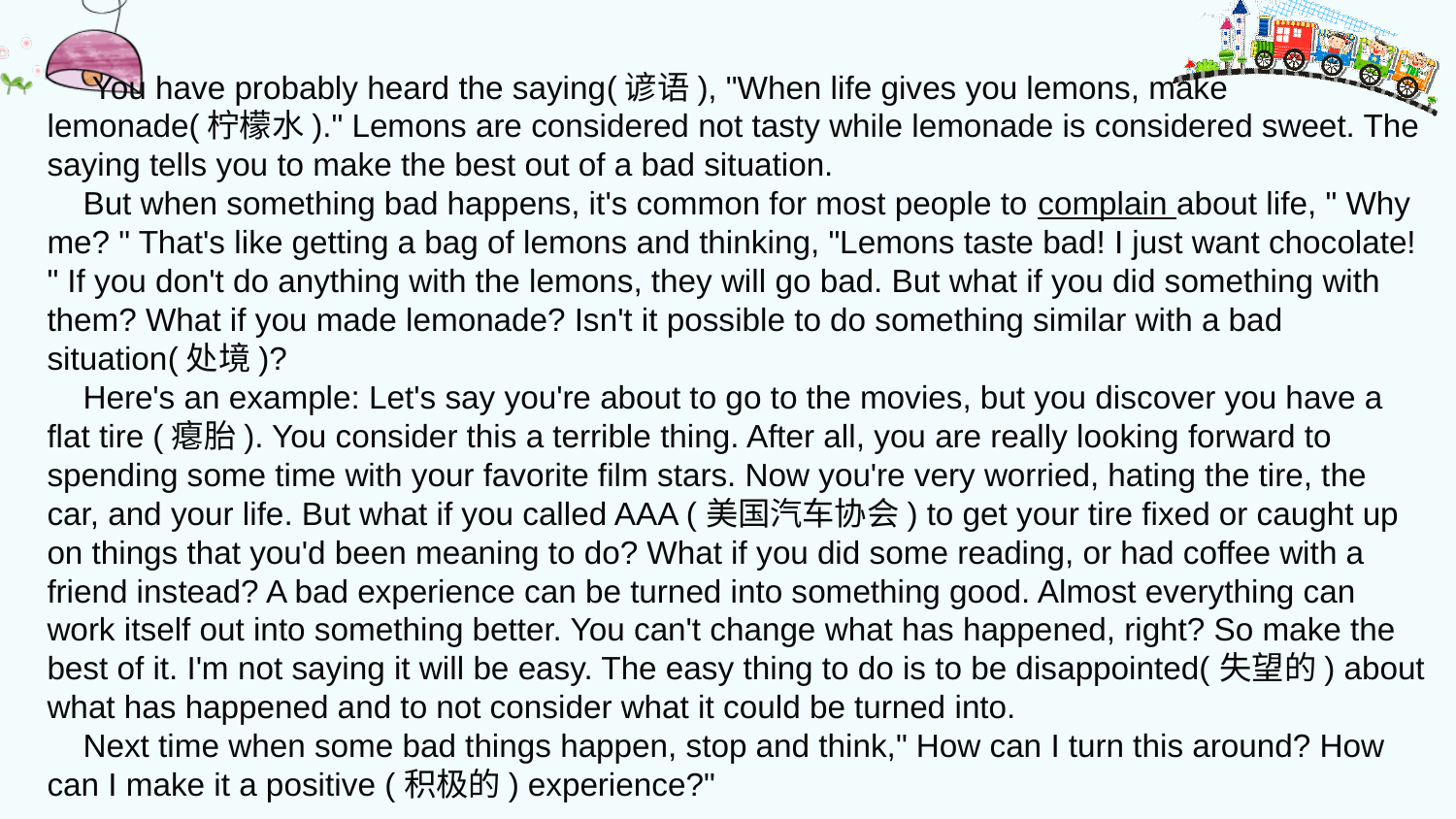

You have probably heard the saying(谚语), "When life gives you lemons, make lemonade(柠檬水)." Lemons are considered not tasty while lemonade is considered sweet. The saying tells you to make the best out of a bad situation.    But when something bad happens, it's common for most people to complain about life, " Why me? " That's like getting a bag of lemons and thinking, "Lemons taste bad! I just want chocolate! " If you don't do anything with the lemons, they will go bad. But what if you did something with them? What if you made lemonade? Isn't it possible to do something similar with a bad situation(处境)?    Here's an example: Let's say you're about to go to the movies, but you discover you have a flat tire (瘪胎). You consider this a terrible thing. After all, you are really looking forward to spending some time with your favorite film stars. Now you're very worried, hating the tire, the car, and your life. But what if you called AAA (美国汽车协会) to get your tire fixed or caught up on things that you'd been meaning to do? What if you did some reading, or had coffee with a friend instead? A bad experience can be turned into something good. Almost everything can work itself out into something better. You can't change what has happened, right? So make the best of it. I'm not saying it will be easy. The easy thing to do is to be disappointed(失望的) about what has happened and to not consider what it could be turned into.
    Next time when some bad things happen, stop and think," How can I turn this around? How can I make it a positive (积极的) experience?"